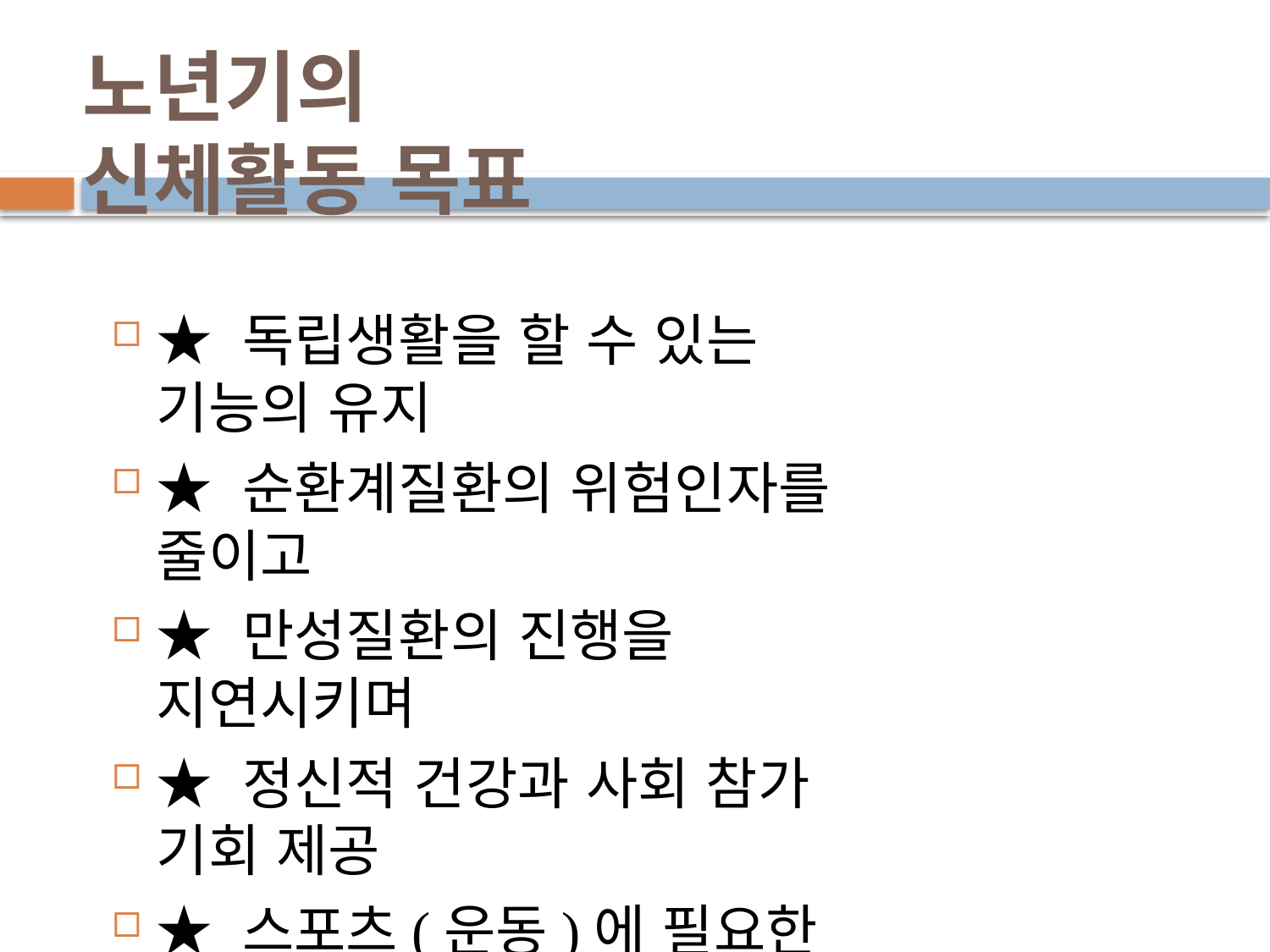

# 노년기의 신체활동 목표

★ 독립생활을 할 수 있는 기능의 유지
★ 순환계질환의 위험인자를 줄이고
★ 만성질환의 진행을 지연시키며
★ 정신적 건강과 사회 참가 기회 제공
★ 스포츠(운동)에 필요한 체력의 단련